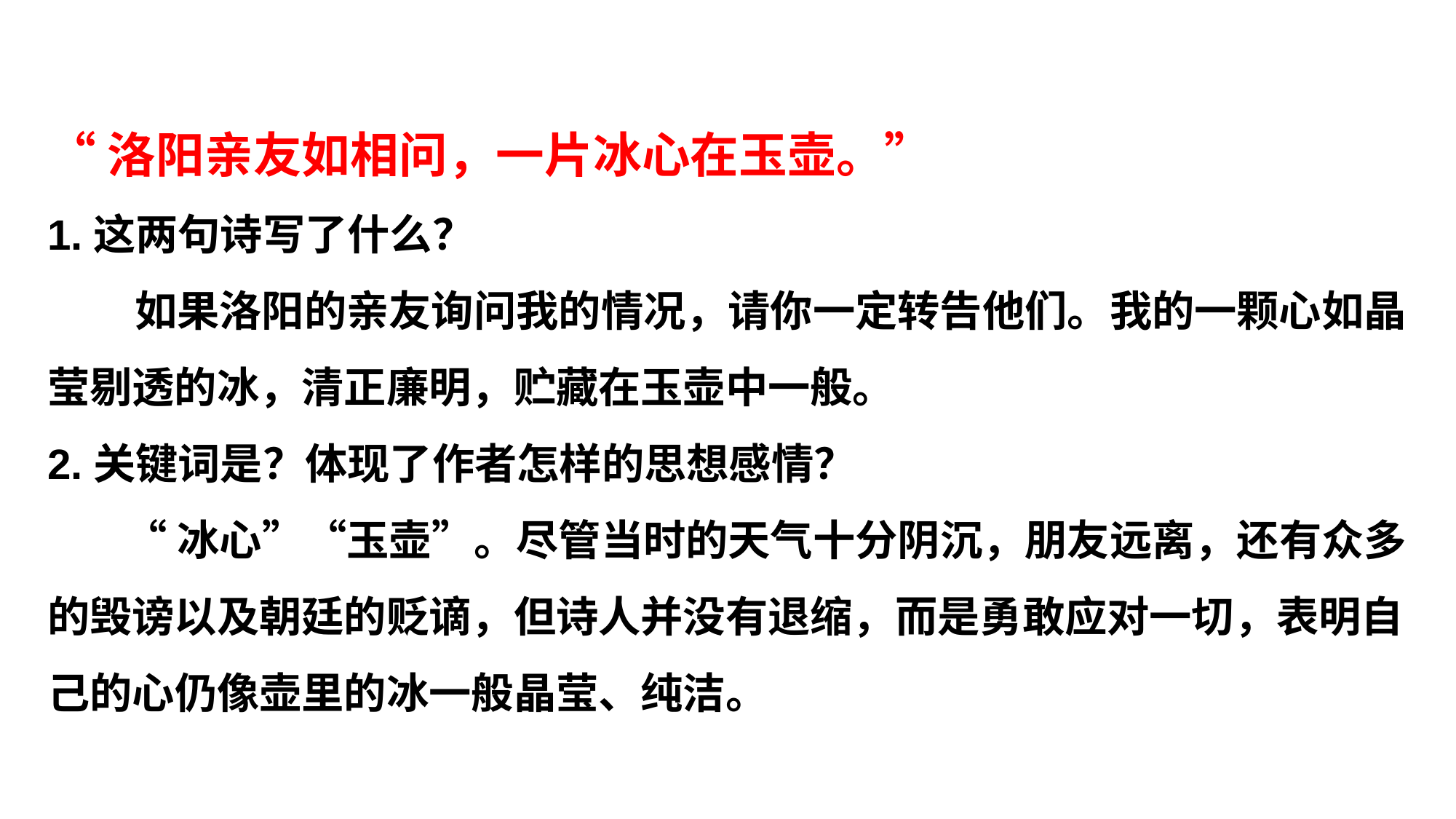

“洛阳亲友如相问，一片冰心在玉壶。”
1.这两句诗写了什么？
        如果洛阳的亲友询问我的情况，请你一定转告他们。我的一颗心如晶莹剔透的冰，清正廉明，贮藏在玉壶中一般。
2.关键词是？体现了作者怎样的思想感情？
        “冰心”“玉壶”。尽管当时的天气十分阴沉，朋友远离，还有众多的毁谤以及朝廷的贬谪，但诗人并没有退缩，而是勇敢应对一切，表明自己的心仍像壶里的冰一般晶莹、纯洁。